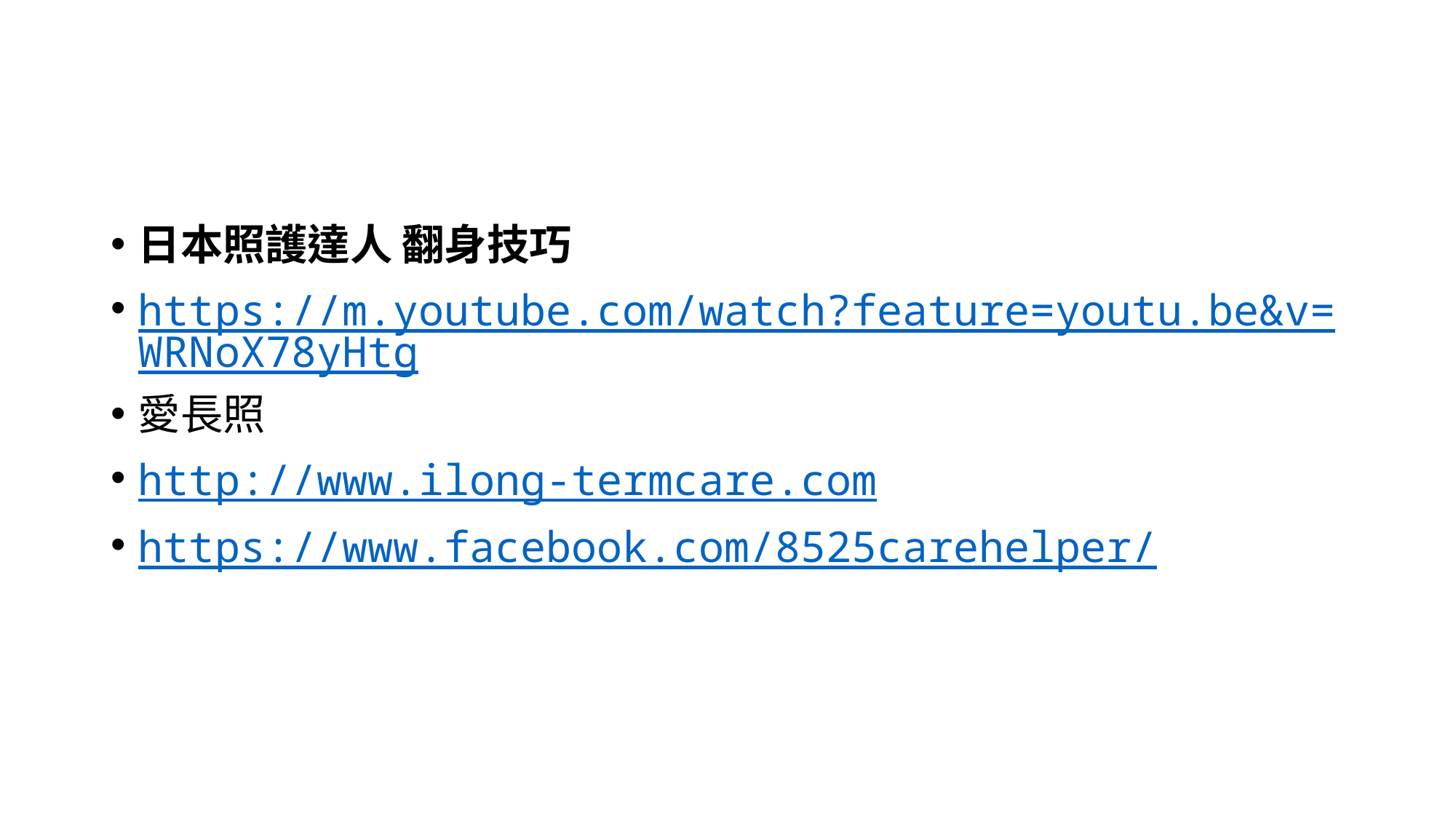

#
日本照護達人 翻身技巧
https://m.youtube.com/watch?feature=youtu.be&v=WRNoX78yHtg
愛長照
http://www.ilong-termcare.com
https://www.facebook.com/8525carehelper/